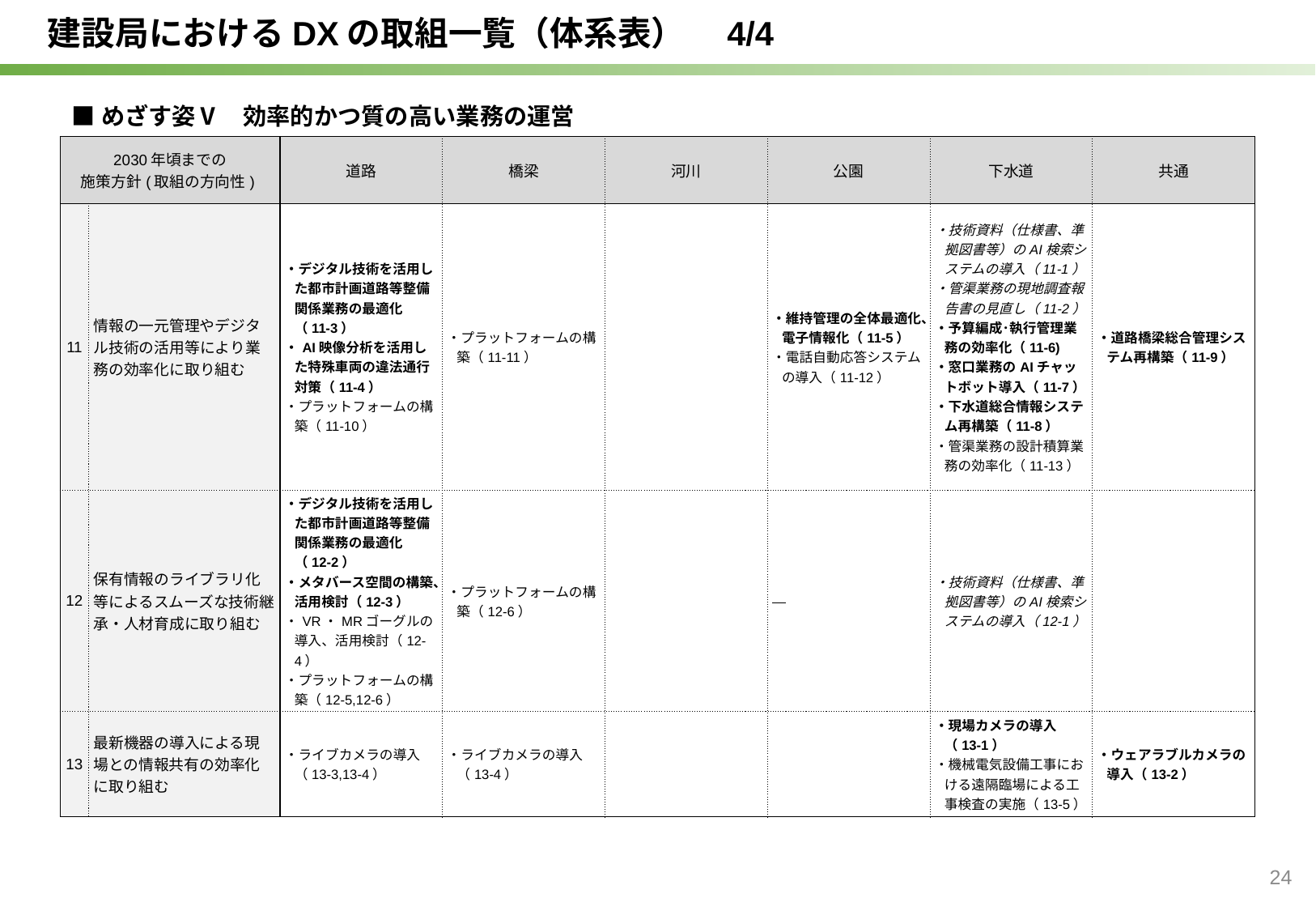

建設局におけるDXの取組一覧（体系表）　4/4
■めざす姿Ⅴ　効率的かつ質の高い業務の運営
| 2030年頃までの 施策方針(取組の方向性) |  | 道路 | 橋梁 | 河川 | 公園 | 下水道 | 共通 |
| --- | --- | --- | --- | --- | --- | --- | --- |
| 11 | 情報の一元管理やデジタル技術の活用等により業務の効率化に取り組む | ・デジタル技術を活用した都市計画道路等整備関係業務の最適化（11-3） ・AI映像分析を活用した特殊車両の違法通行対策（11-4） ・プラットフォームの構築（11-10） | ・プラットフォームの構築（11-11） |  | ・維持管理の全体最適化、電子情報化（11-5） ・電話自動応答システムの導入（11-12） | ・技術資料（仕様書、準拠図書等）のAI検索システムの導入（11-1） ・管渠業務の現地調査報告書の見直し（11-2） ・予算編成･執行管理業務の効率化（11-6) ・窓口業務のAIチャットボット導入（11-7） ・下水道総合情報システム再構築（11-8） ・管渠業務の設計積算業務の効率化（11-13） | ・道路橋梁総合管理システム再構築（11-9） |
| 12 | 保有情報のライブラリ化等によるスムーズな技術継承・人材育成に取り組む | ・デジタル技術を活用した都市計画道路等整備関係業務の最適化（12-2） ・メタバース空間の構築、活用検討（12-3） ・VR・MRゴーグルの導入、活用検討（12-4） ・プラットフォームの構築（12-5,12-6） | ・プラットフォームの構築（12-6） |  |  | ・技術資料（仕様書、準拠図書等）のAI検索システムの導入（12-1） |  |
| 13 | 最新機器の導入による現場との情報共有の効率化に取り組む | ・ライブカメラの導入（13-3,13-4） | ・ライブカメラの導入（13-4） |  |  | ・現場カメラの導入（13-1） ・機械電気設備工事における遠隔臨場による工事検査の実施（13-5） | ・ウェアラブルカメラの導入（13-2） |
24